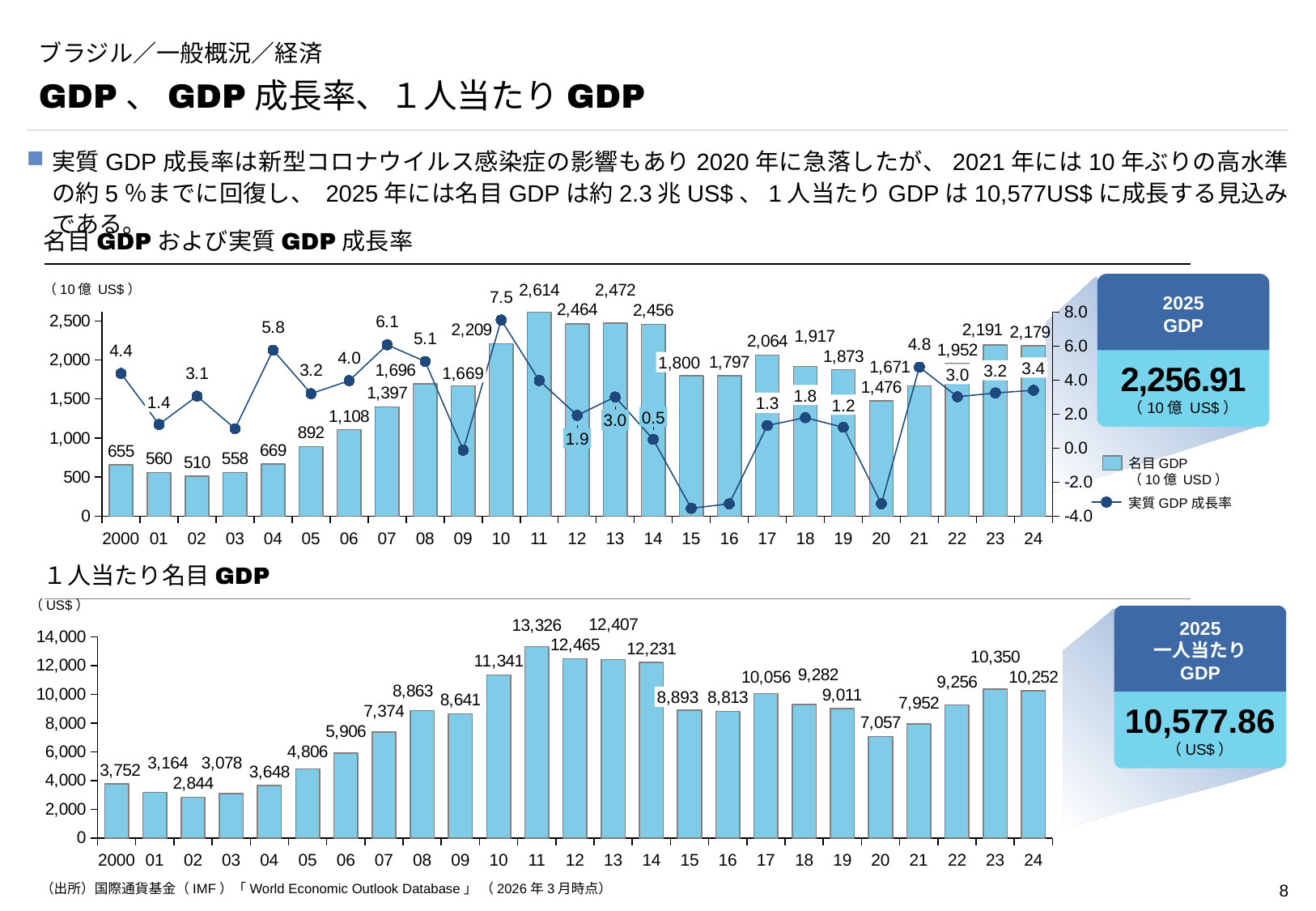

# ブラジル／一般概況／経済
GDP、GDP成長率、１人当たりGDP
実質GDP成長率は新型コロナウイルス感染症の影響もあり2020年に急落したが、2021年には10年ぶりの高水準の約5％までに回復し、 2025年には名目GDPは約2.3兆US$、1人当たりGDPは10,577US$に成長する見込みである。
名目GDPおよび実質GDP成長率

### Chart

| Category |  |  |
|---|---|---|
2025
GDP

（10億 US$）
2,256.91
（10億 US$）
1,800
3.4
3.2
1,669
3.0
1.8
1.4
1.3
1.2
0.5
3.0
1.9
名目GDP
（10億 USD）

実質GDP成長率

2000
01
02
03
04
05
06
07
08
09
10
11
12
13
14
15
16
17
18
19
20
21
22
23
24
１人当たり名目GDP

### Chart

| Category |  |
|---|---|
（US$）
2025
一人当たり
GDP

8,893
10,577.86
（US$）
2000
01
02
03
04
05
06
07
08
09
10
11
12
13
14
15
16
17
18
19
20
21
22
23
24
（出所）国際通貨基金（IMF）「World Economic Outlook Database」 （2026年3月時点）